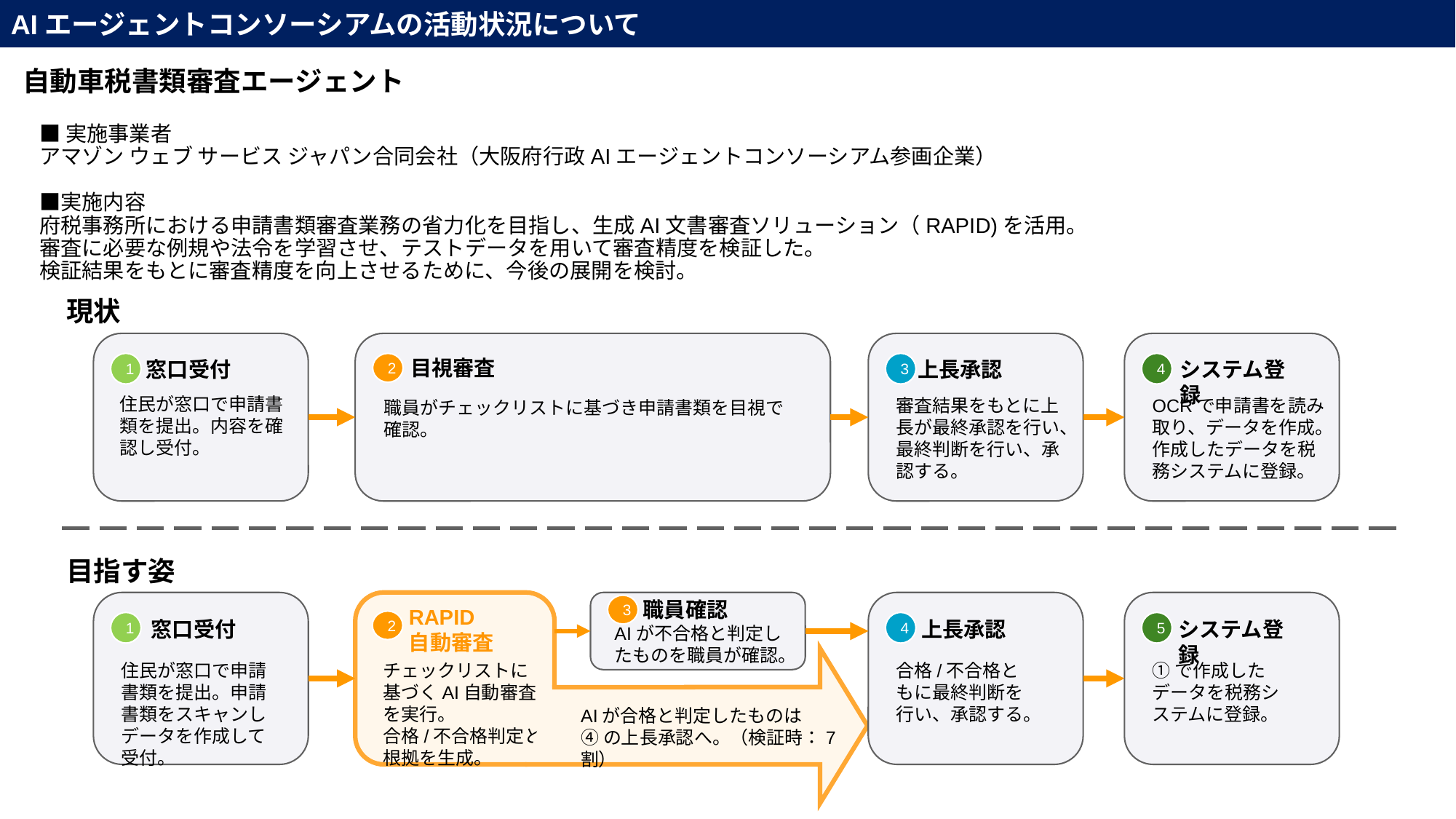

AIエージェントコンソーシアムの活動状況について
自動車税書類審査エージェント
# ■実施事業者 アマゾン ウェブ サービス ジャパン合同会社（大阪府行政AIエージェントコンソーシアム参画企業） ■実施内容 府税事務所における申請書類審査業務の省力化を目指し、生成AI文書審査ソリューション（RAPID)を活用。 審査に必要な例規や法令を学習させ、テストデータを用いて審査精度を検証した。 検証結果をもとに審査精度を向上させるために、今後の展開を検討。
現状

窓口受付
1
住民が窓口で申請書類を提出。内容を確認し受付。

目視審査
2
職員がチェックリストに基づき申請書類を目視で確認。

上長承認
3
審査結果をもとに上長が最終承認を行い、最終判断を行い、承認する。

システム登録
4
OCRで申請書を読み取り、データを作成。作成したデータを税務システムに登録。
目指す姿
職員確認

3
AIが不合格と判定したものを職員が確認。

窓口受付
1
住民が窓口で申請書類を提出。申請書類をスキャンしデータを作成して受付。

上長承認
4
合格/不合格ともに最終判断を行い、承認する。

システム登録
5
①で作成したデータを税務システムに登録。
RAPID
自動審査
2

チェックリストに基づくAI自動審査を実行。
合格/不合格判定と根拠を生成。
AIが合格と判定したものは
④の上長承認へ。（検証時：7割）